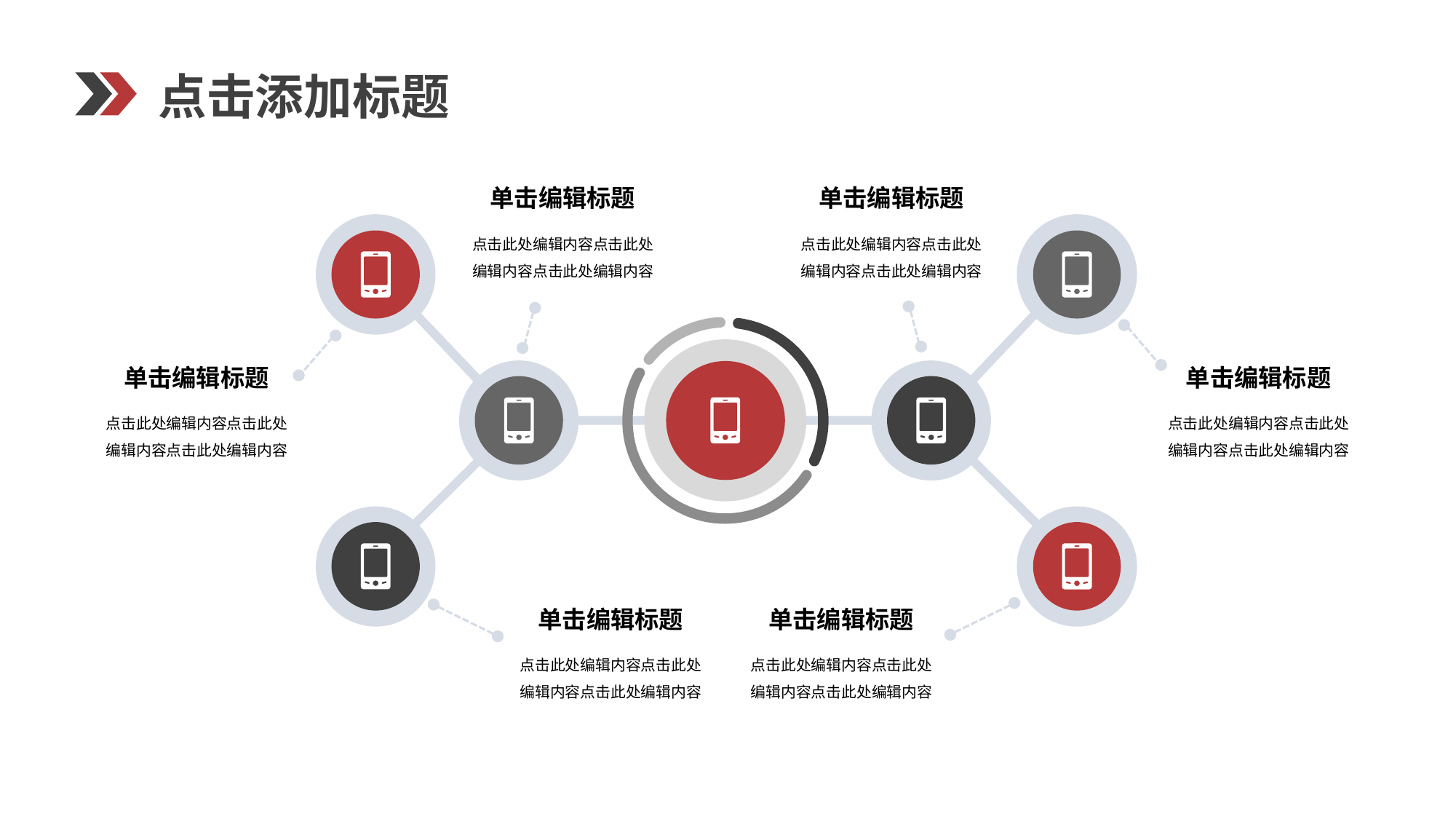

点击添加标题

单击编辑标题
单击编辑标题

点击此处编辑内容点击此处编辑内容点击此处编辑内容
点击此处编辑内容点击此处编辑内容点击此处编辑内容

单击编辑标题
单击编辑标题

点击此处编辑内容点击此处编辑内容点击此处编辑内容
点击此处编辑内容点击此处编辑内容点击此处编辑内容

单击编辑标题
单击编辑标题
点击此处编辑内容点击此处编辑内容点击此处编辑内容
点击此处编辑内容点击此处编辑内容点击此处编辑内容